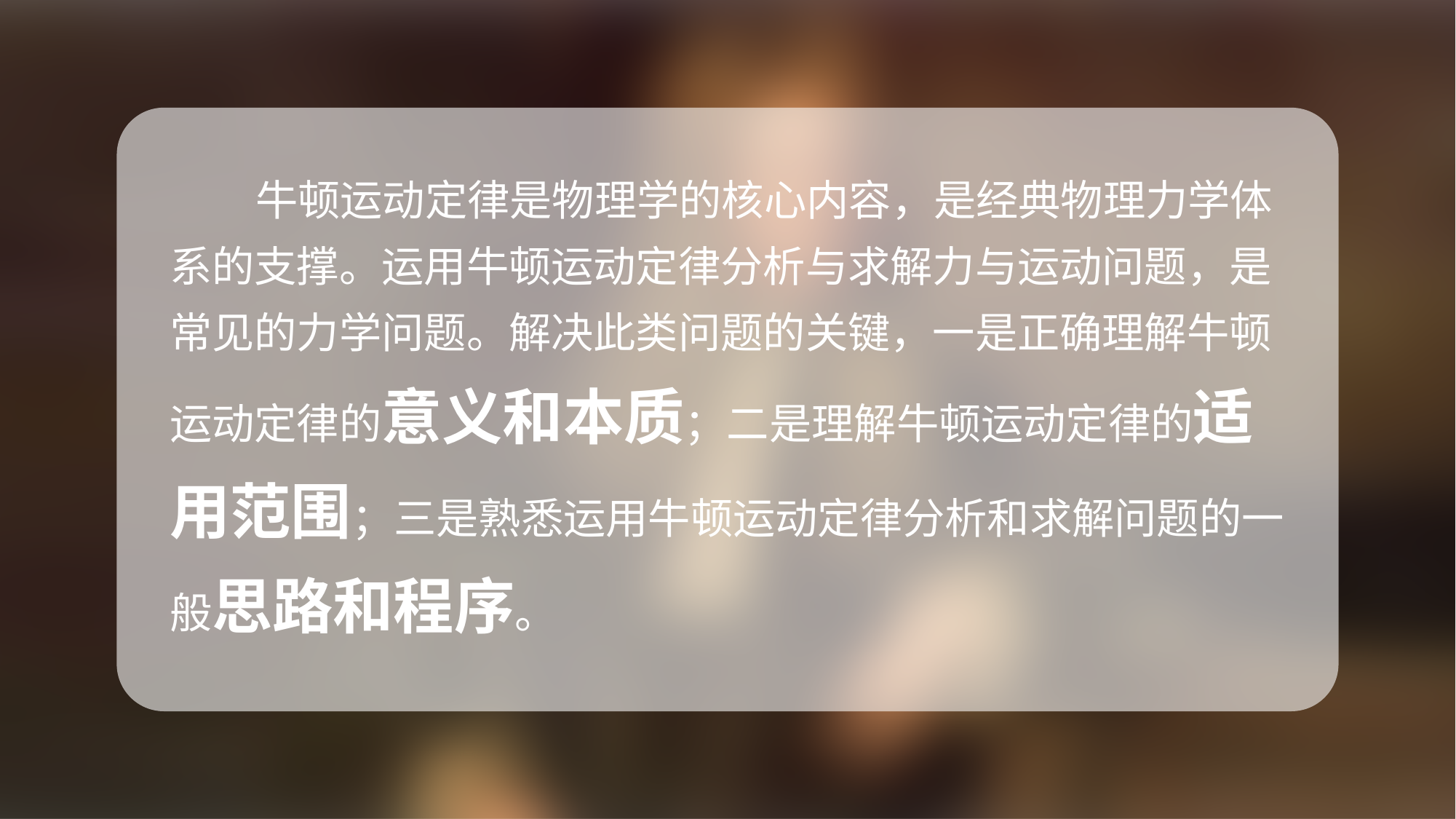

牛顿运动定律是物理学的核心内容，是经典物理力学体系的支撑。运用牛顿运动定律分析与求解力与运动问题，是常见的力学问题。解决此类问题的关键，一是正确理解牛顿运动定律的意义和本质；二是理解牛顿运动定律的适用范围；三是熟悉运用牛顿运动定律分析和求解问题的一般思路和程序。